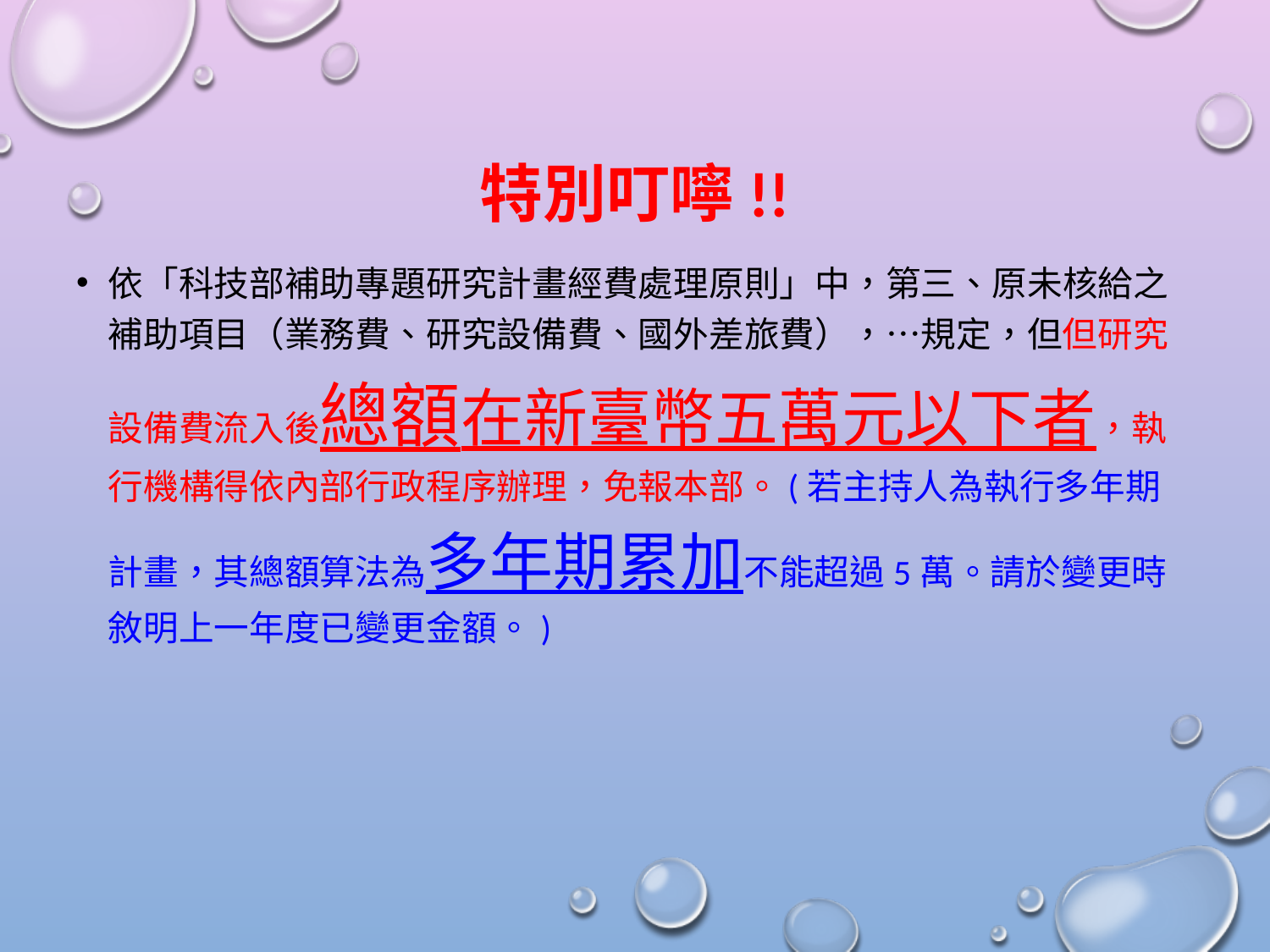

# 特別叮嚀!!
依「科技部補助專題研究計畫經費處理原則」中，第三、原未核給之補助項目（業務費、研究設備費、國外差旅費），…規定，但但研究設備費流入後總額在新臺幣五萬元以下者，執行機構得依內部行政程序辦理，免報本部。(若主持人為執行多年期計畫，其總額算法為多年期累加不能超過5萬。請於變更時敘明上一年度已變更金額。)